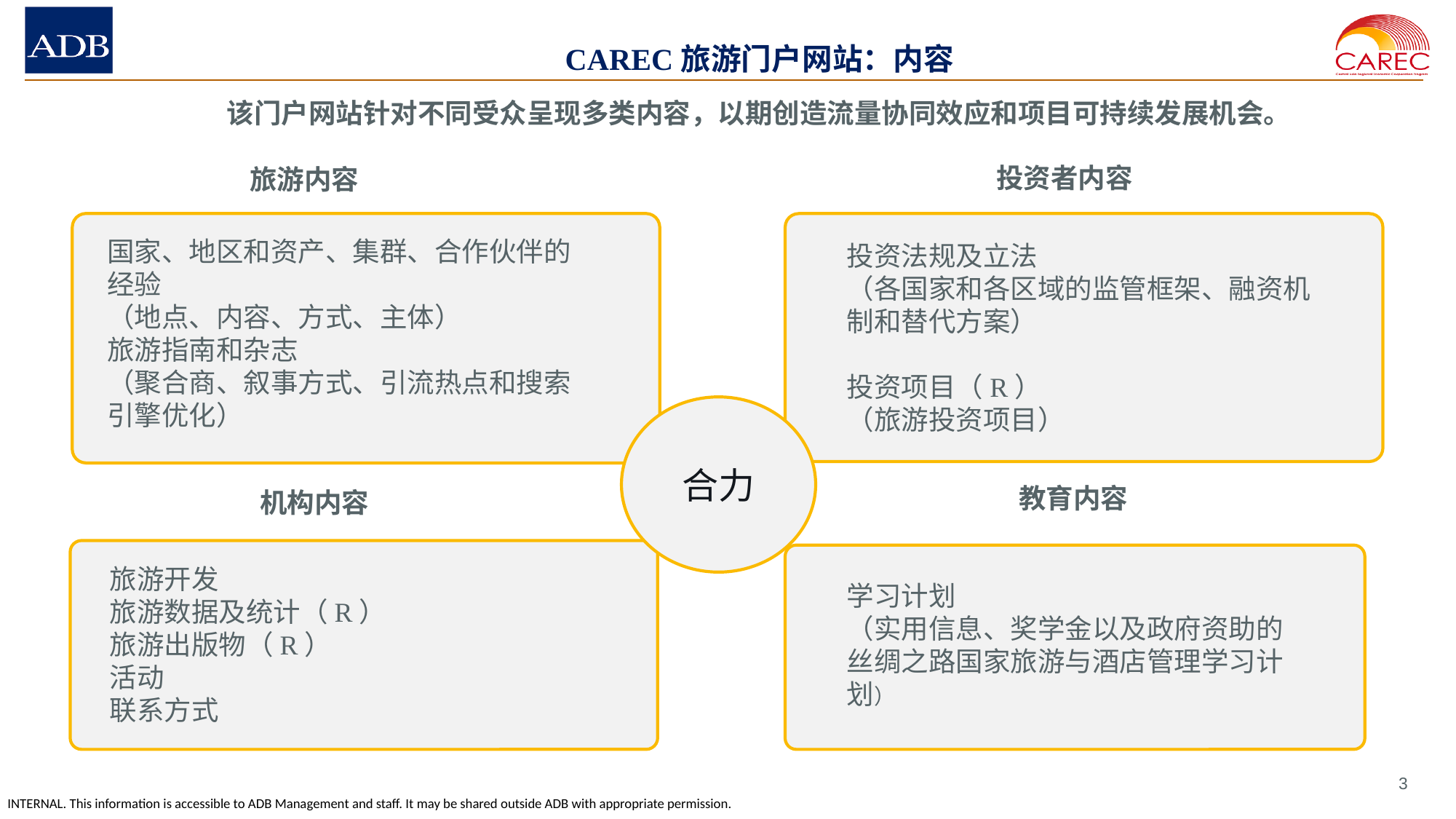

CAREC旅游门户网站：内容
该门户网站针对不同受众呈现多类内容，以期创造流量协同效应和项目可持续发展机会。
投资者内容
旅游内容

国家、地区和资产、集群、合作伙伴的经验
（地点、内容、方式、主体）
旅游指南和杂志
（聚合商、叙事方式、引流热点和搜索引擎优化）
投资法规及立法
（各国家和各区域的监管框架、融资机制和替代方案）

投资项目（R）
（旅游投资项目）
合力
教育内容
机构内容

旅游开发
旅游数据及统计（R）
旅游出版物（R）
活动
联系方式

学习计划
（实用信息、奖学金以及政府资助的丝绸之路国家旅游与酒店管理学习计划）